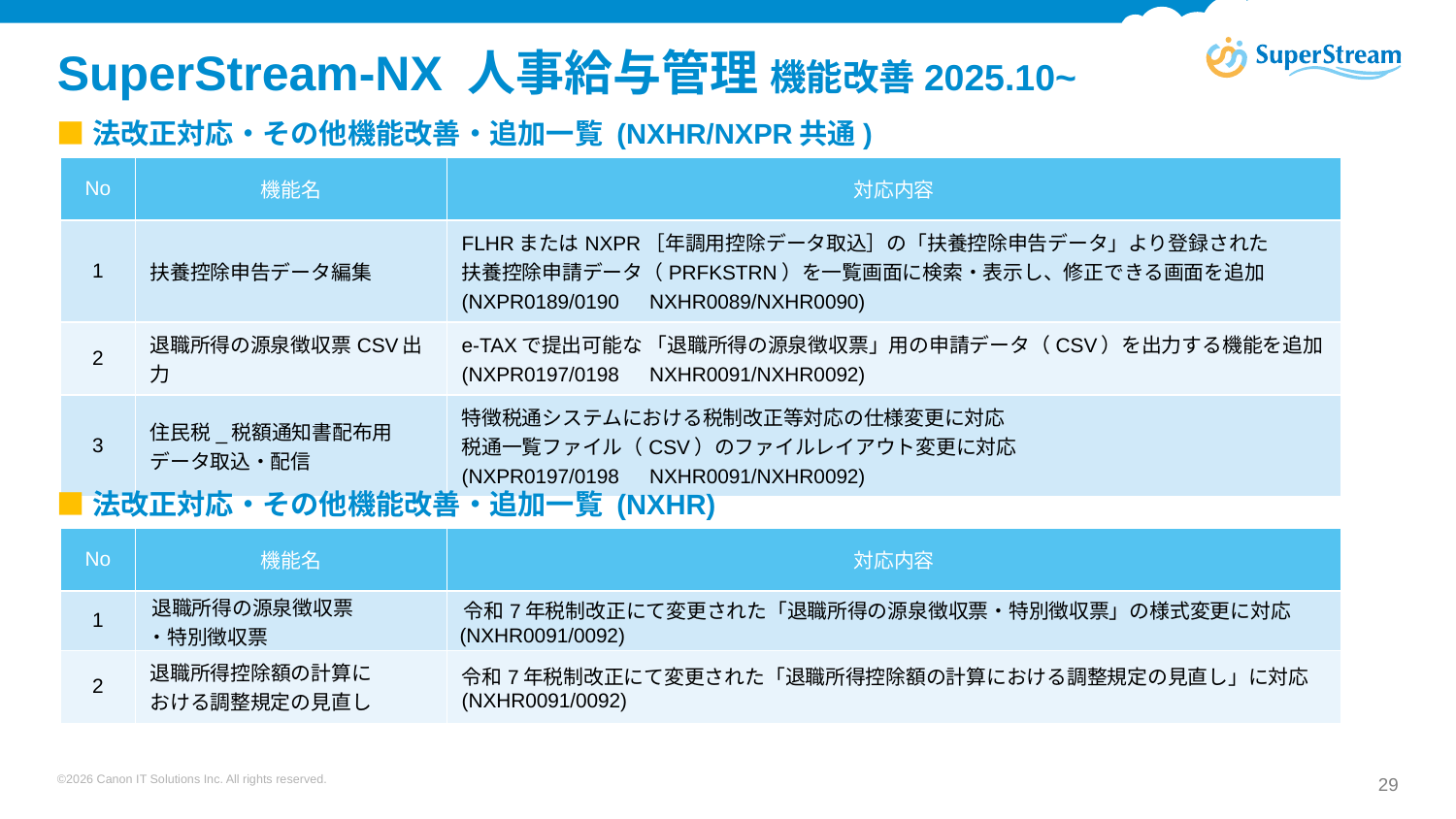

# SuperStream-NX 人事給与管理 機能改善2025.10~
■法改正対応・その他機能改善・追加一覧 (NXHR/NXPR共通)
| No | 機能名 | 対応内容 |
| --- | --- | --- |
| 1 | 扶養控除申告データ編集 | FLHRまたはNXPR［年調用控除データ取込］の「扶養控除申告データ」より登録された 扶養控除申請データ（PRFKSTRN）を一覧画面に検索・表示し、修正できる画面を追加 (NXPR0189/0190　NXHR0089/NXHR0090) |
| 2 | 退職所得の源泉徴収票CSV出力 | e-TAXで提出可能な 「退職所得の源泉徴収票」用の申請データ（CSV）を出力する機能を追加 (NXPR0197/0198　NXHR0091/NXHR0092) |
| 3 | 住民税\_税額通知書配布用データ取込・配信 | 特徴税通システムにおける税制改正等対応の仕様変更に対応 税通一覧ファイル（CSV）のファイルレイアウト変更に対応 (NXPR0197/0198　NXHR0091/NXHR0092) |
■法改正対応・その他機能改善・追加一覧 (NXHR)
| No | 機能名 | 対応内容 |
| --- | --- | --- |
| 1 | 退職所得の源泉徴収票 ・特別徴収票 | 令和7年税制改正にて変更された「退職所得の源泉徴収票・特別徴収票」の様式変更に対応 (NXHR0091/0092) |
| 2 | 退職所得控除額の計算に おける調整規定の見直し | 令和7年税制改正にて変更された「退職所得控除額の計算における調整規定の見直し」に対応(NXHR0091/0092) |
©2026 Canon IT Solutions Inc. All rights reserved.
29